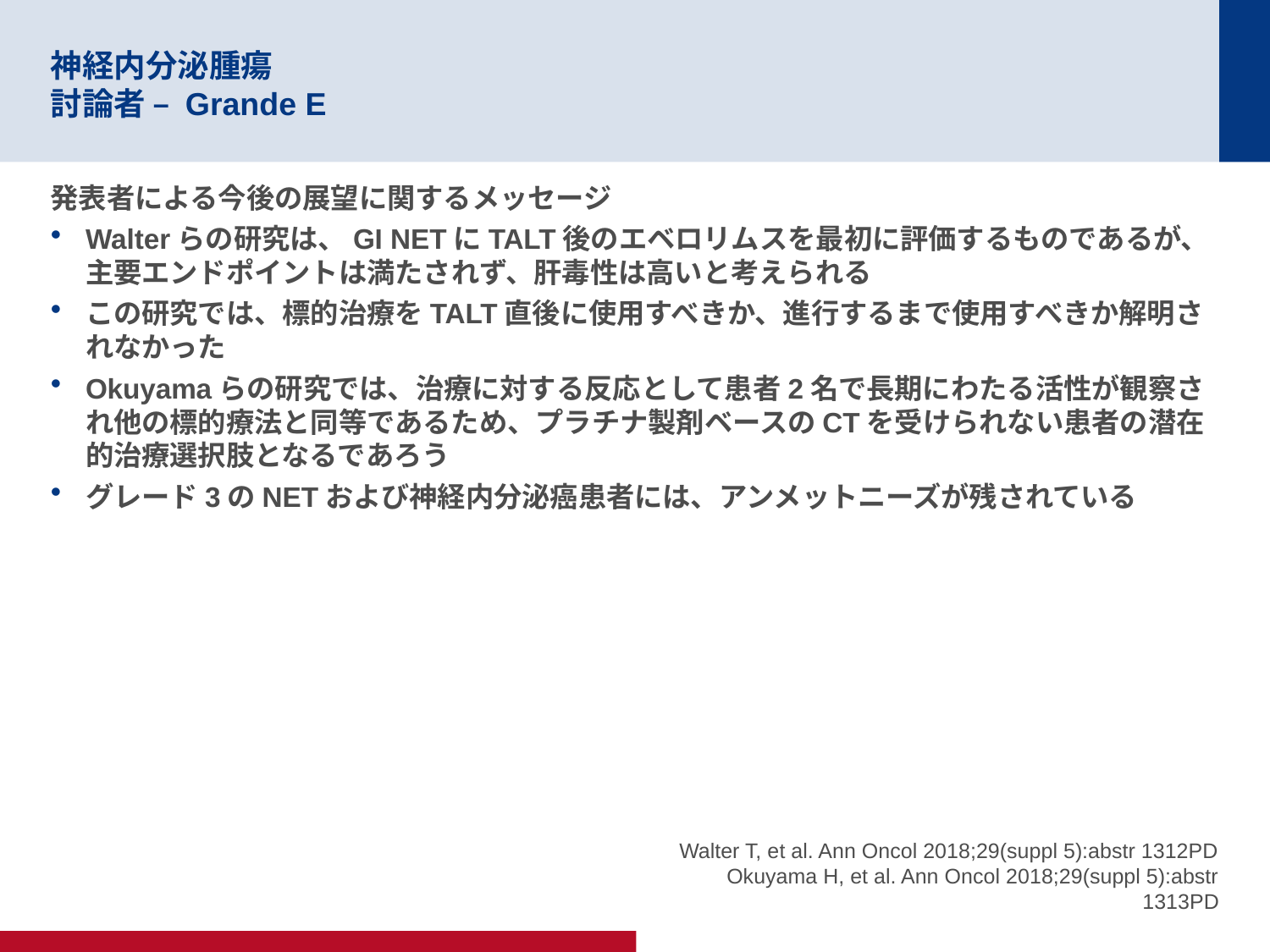

# 神経内分泌腫瘍 討論者 – Grande E
発表者による今後の展望に関するメッセージ
Walterらの研究は、GI NETにTALT後のエベロリムスを最初に評価するものであるが、主要エンドポイントは満たされず、肝毒性は高いと考えられる
この研究では、標的治療をTALT直後に使用すべきか、進行するまで使用すべきか解明されなかった
Okuyamaらの研究では、治療に対する反応として患者2名で長期にわたる活性が観察され他の標的療法と同等であるため、プラチナ製剤ベースのCTを受けられない患者の潜在的治療選択肢となるであろう
グレード3のNETおよび神経内分泌癌患者には、アンメットニーズが残されている
Walter T, et al. Ann Oncol 2018;29(suppl 5):abstr 1312PD
Okuyama H, et al. Ann Oncol 2018;29(suppl 5):abstr 1313PD